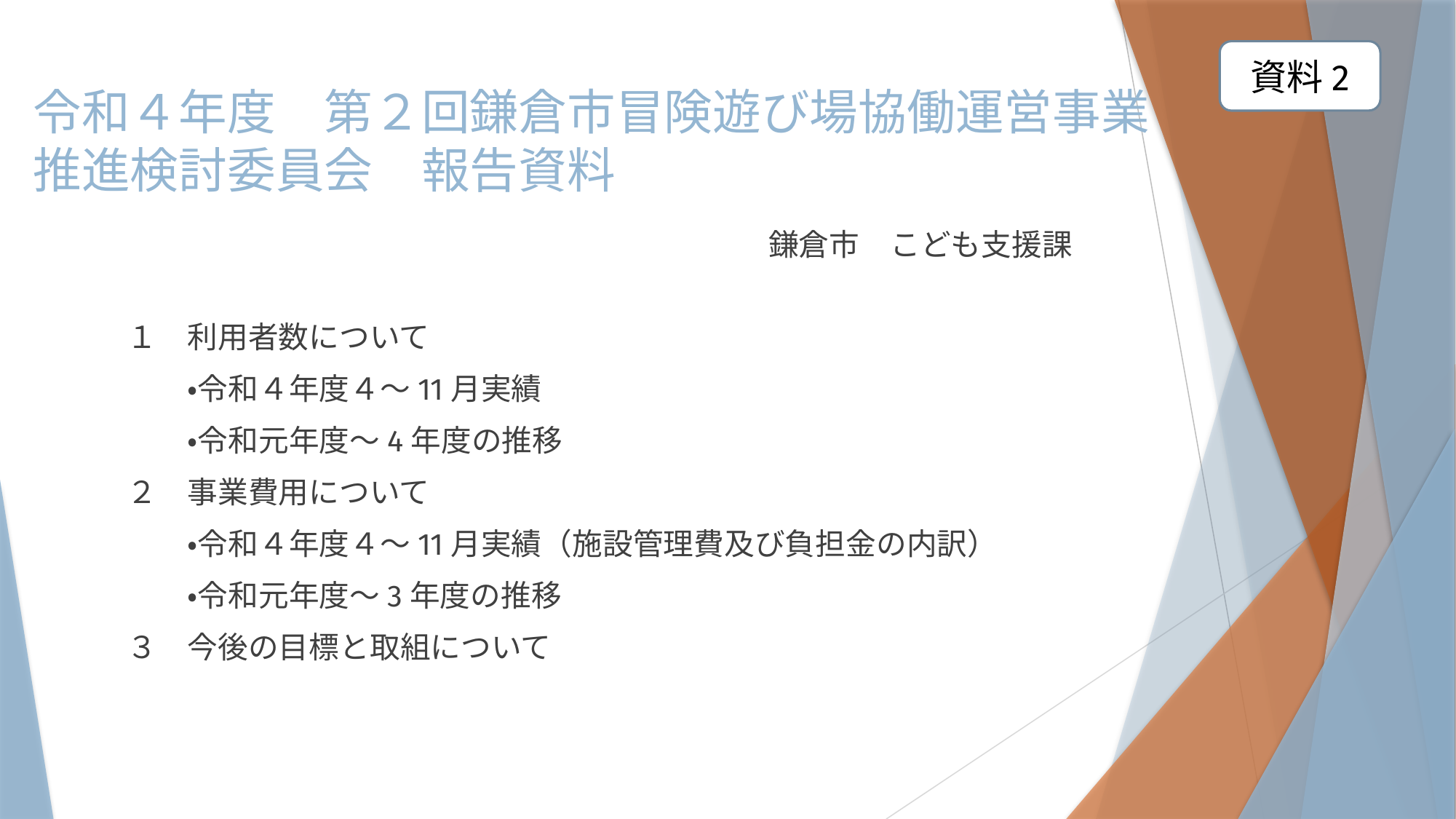

資料2
# 令和４年度　第２回鎌倉市冒険遊び場協働運営事業推進検討委員会　報告資料
鎌倉市　こども支援課

１　利用者数について
　　・令和４年度４～11月実績
　　・令和元年度～4年度の推移
２　事業費用について
　　・令和４年度４～11月実績（施設管理費及び負担金の内訳）
　　・令和元年度～3年度の推移
３　今後の目標と取組について